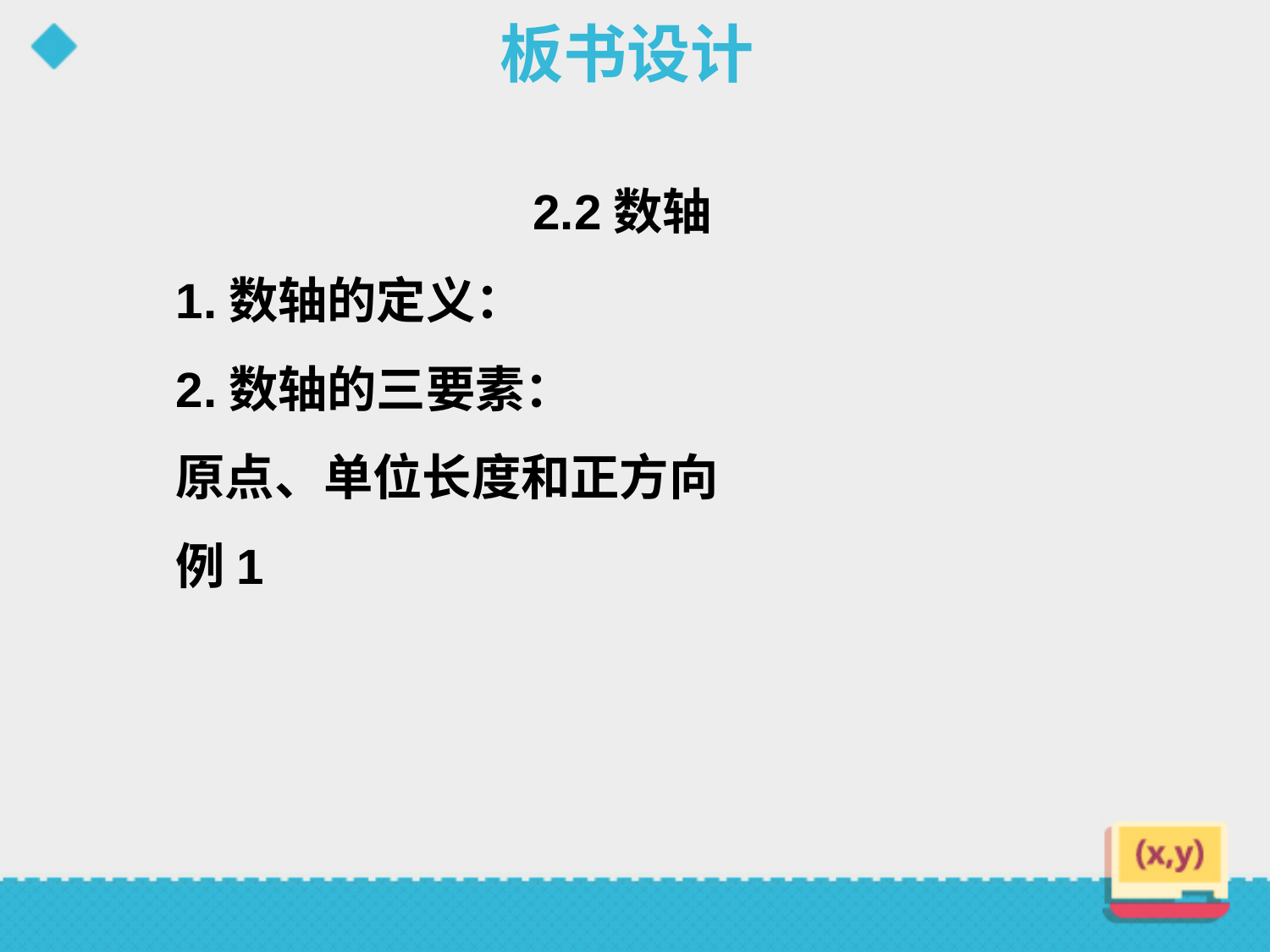

# 板书设计
　　　　　　　2.2数轴
1.数轴的定义：
2.数轴的三要素：
原点、单位长度和正方向
例1